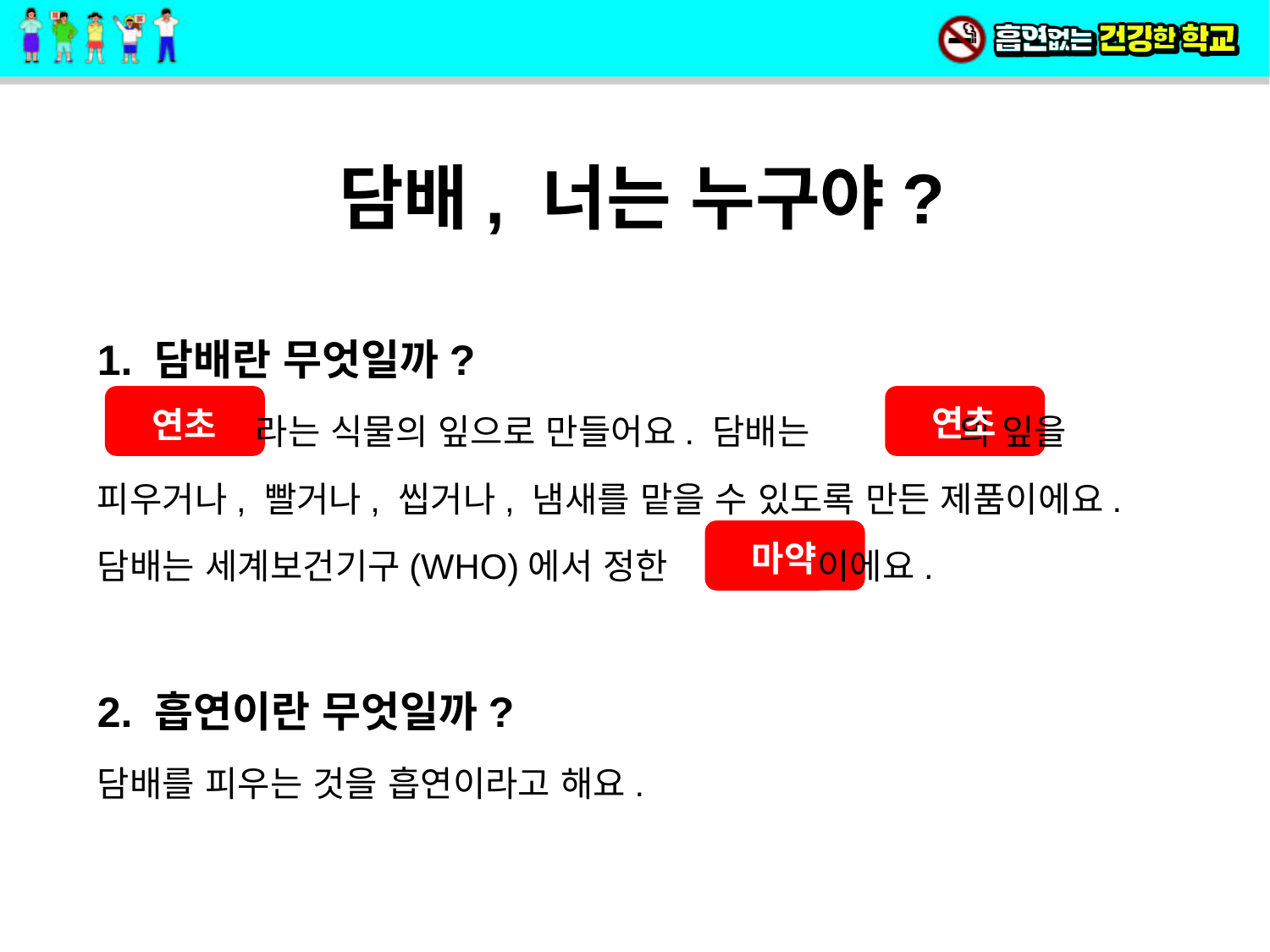

담배, 너는 누구야?
1. 담배란 무엇일까?
               라는 식물의 잎으로 만들어요. 담배는               의 잎을
피우거나, 빨거나, 씹거나, 냄새를 맡을 수 있도록 만든 제품이에요.
담배는 세계보건기구(WHO)에서 정한               이에요.

2. 흡연이란 무엇일까?
담배를 피우는 것을 흡연이라고 해요.

연초
연초

마약